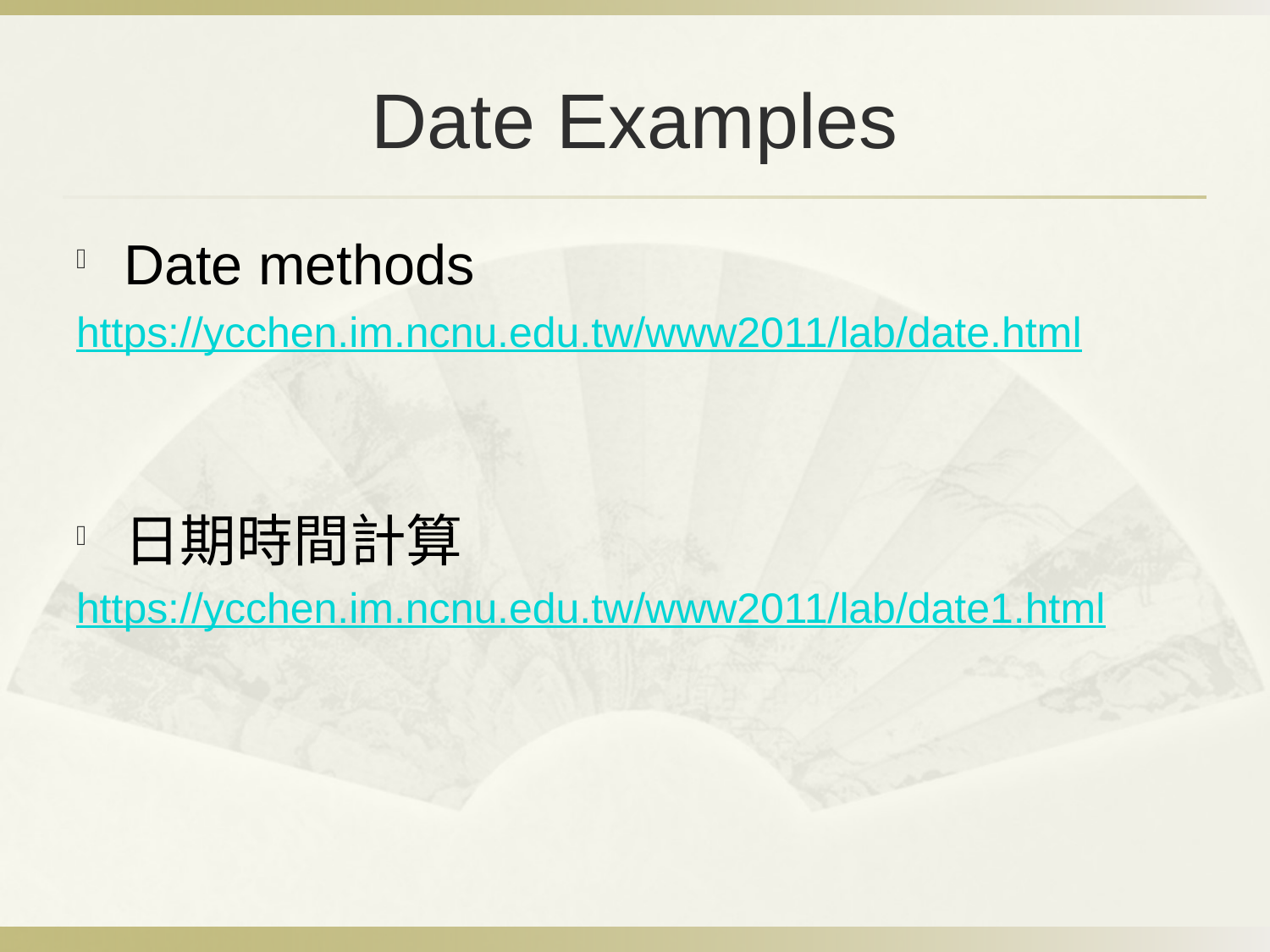

# Date Examples
Date methods
https://ycchen.im.ncnu.edu.tw/www2011/lab/date.html

日期時間計算
https://ycchen.im.ncnu.edu.tw/www2011/lab/date1.html